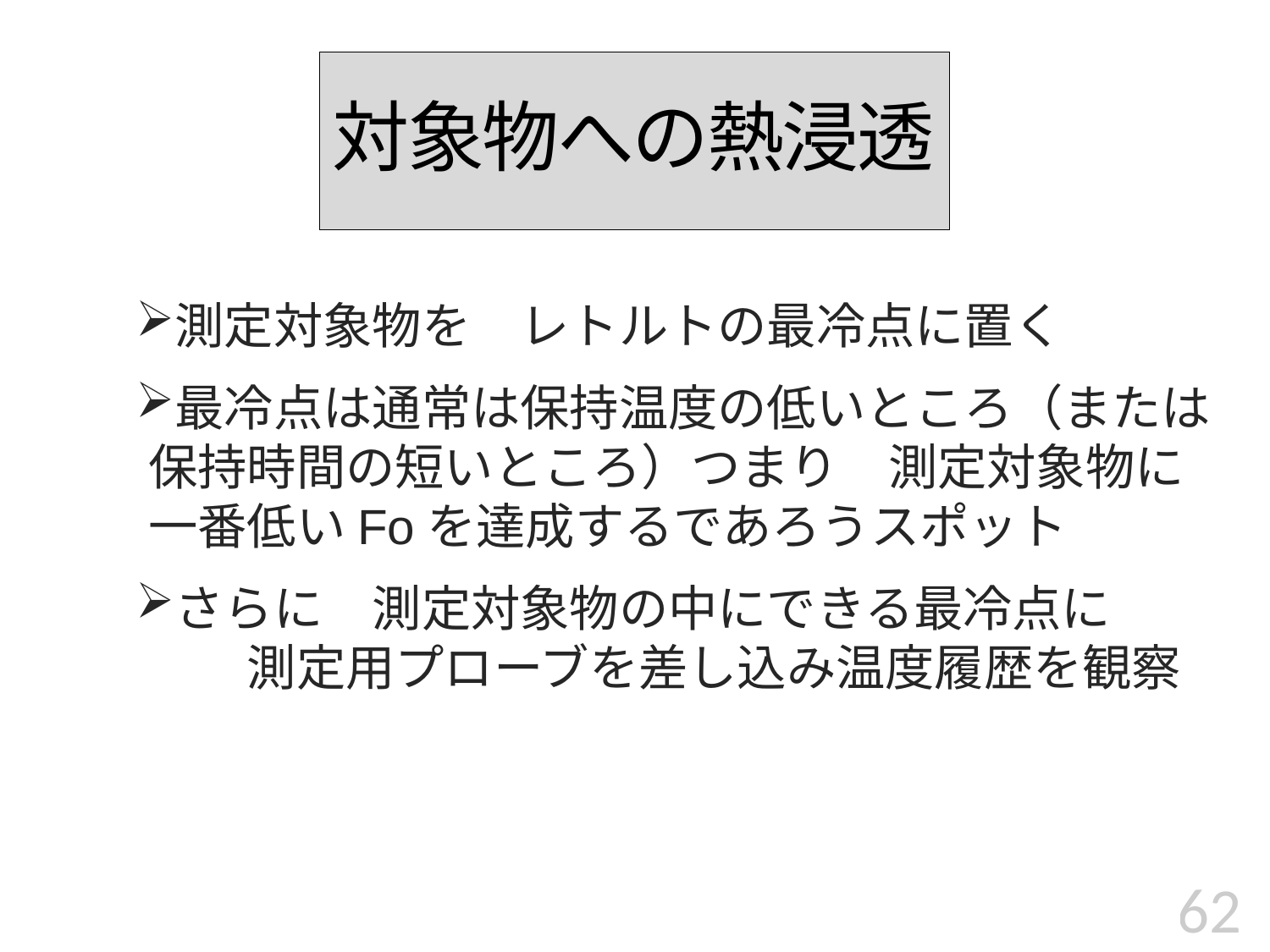

# 対象物への熱浸透
測定対象物を　レトルトの最冷点に置く
最冷点は通常は保持温度の低いところ（または保持時間の短いところ）つまり　測定対象物に一番低いFoを達成するであろうスポット
さらに　測定対象物の中にできる最冷点に　　　　測定用プローブを差し込み温度履歴を観察

62